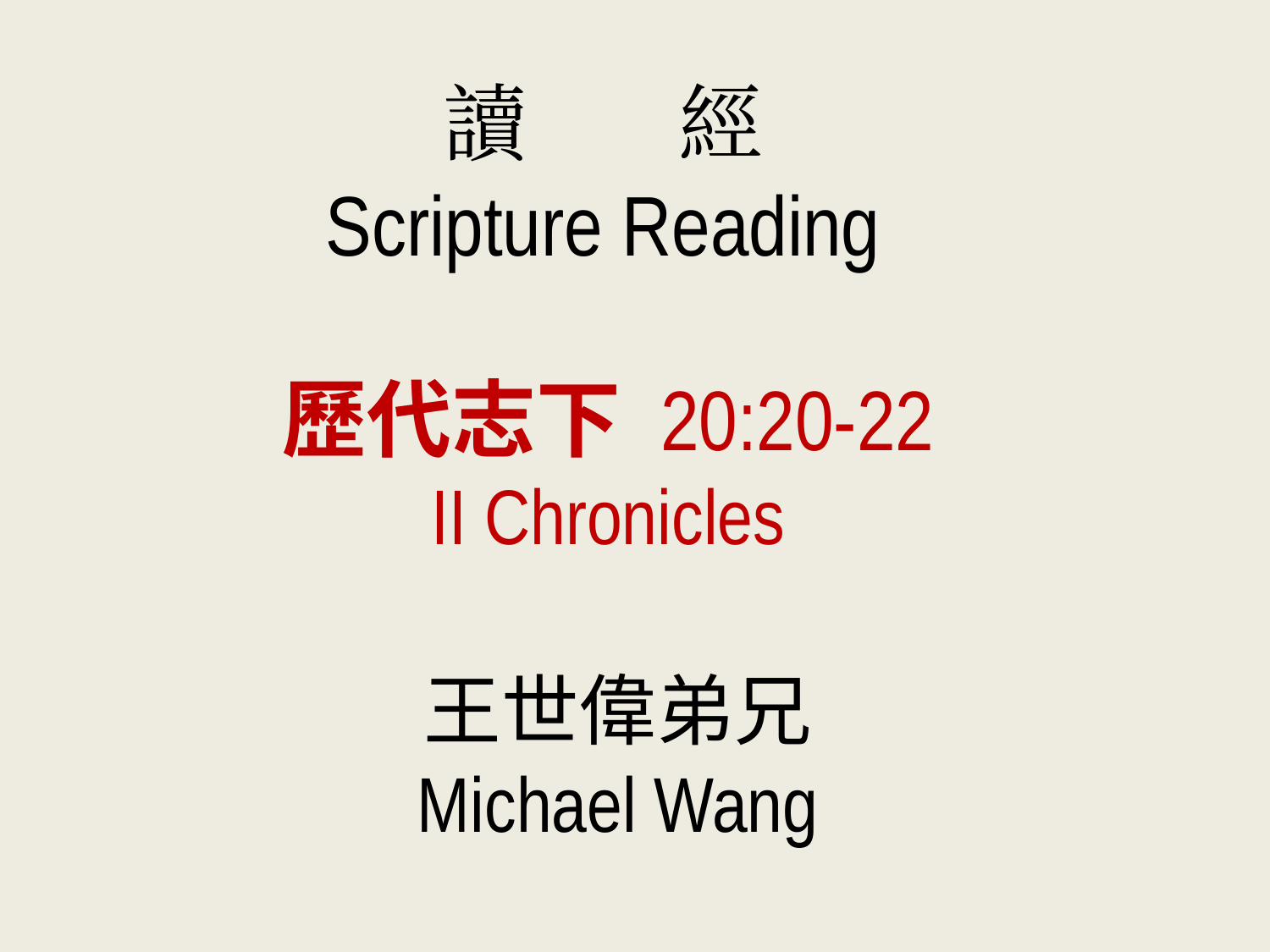

讀       經
Scripture Reading

歷代志下 20:20-22
II Chronicles
王世偉弟兄
Michael Wang